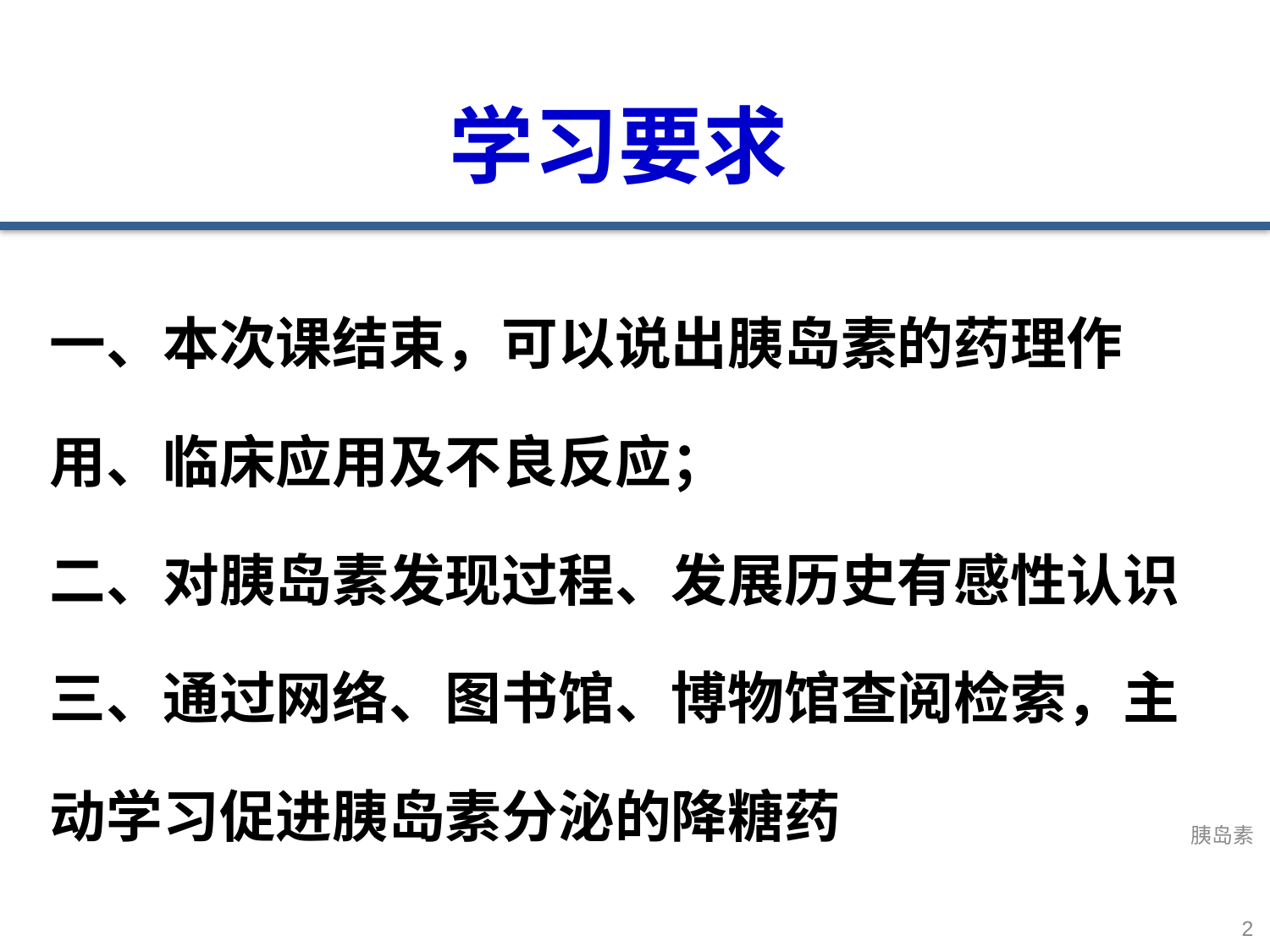

学习要求
一、本次课结束，可以说出胰岛素的药理作用、临床应用及不良反应；
二、对胰岛素发现过程、发展历史有感性认识
三、通过网络、图书馆、博物馆查阅检索，主动学习促进胰岛素分泌的降糖药